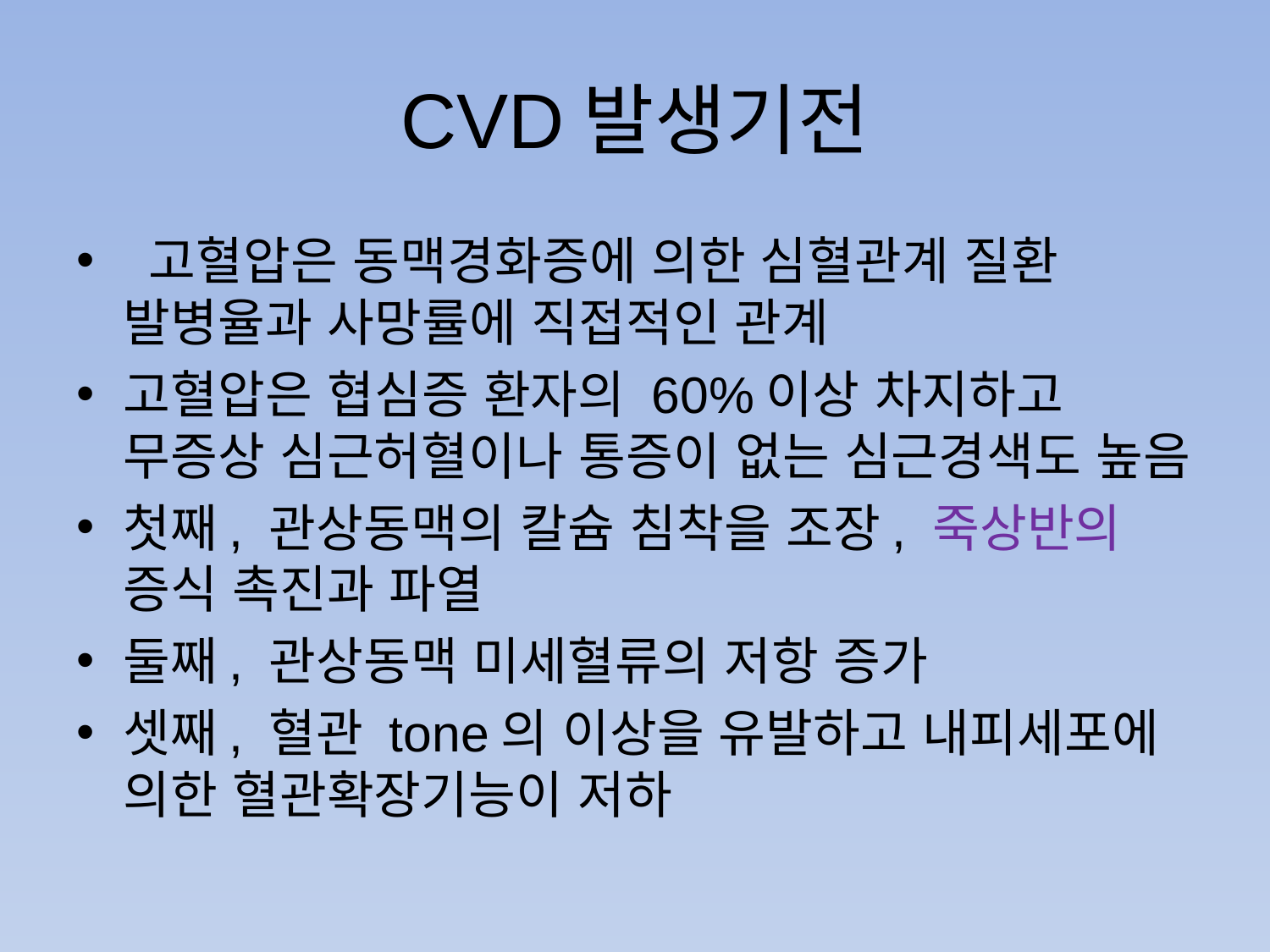

# CVD발생기전
 고혈압은 동맥경화증에 의한 심혈관계 질환 발병율과 사망률에 직접적인 관계
고혈압은 협심증 환자의 60%이상 차지하고 무증상 심근허혈이나 통증이 없는 심근경색도 높음
첫째, 관상동맥의 칼슘 침착을 조장, 죽상반의 증식 촉진과 파열
둘째, 관상동맥 미세혈류의 저항 증가
셋째, 혈관 tone의 이상을 유발하고 내피세포에 의한 혈관확장기능이 저하